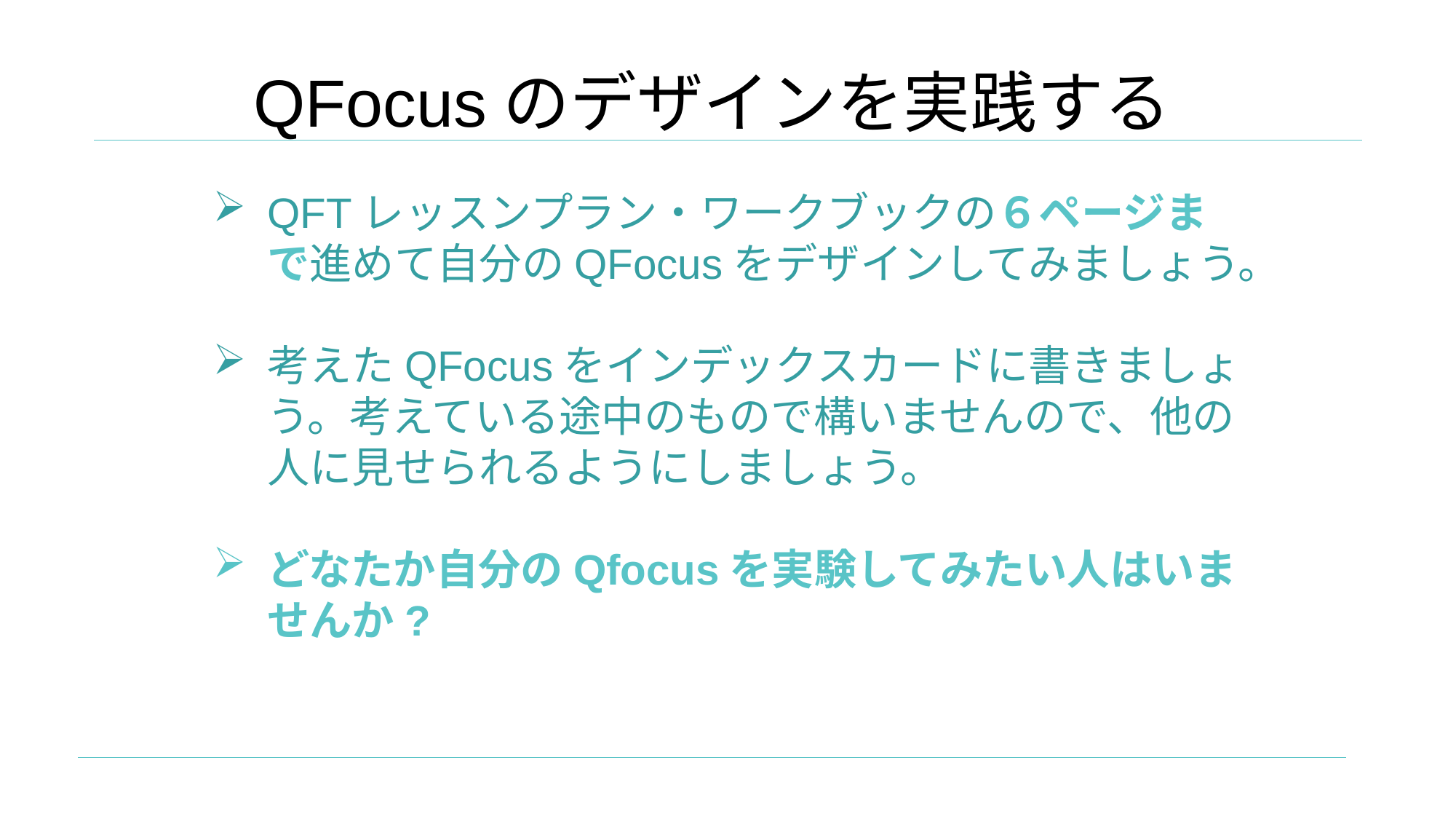

# QFocusのデザインを実践する
QFTレッスンプラン・ワークブックの６ページまで進めて自分のQFocusをデザインしてみましょう。

考えたQFocusをインデックスカードに書きましょう。考えている途中のもので構いませんので、他の人に見せられるようにしましょう。

どなたか自分のQfocusを実験してみたい人はいませんか?